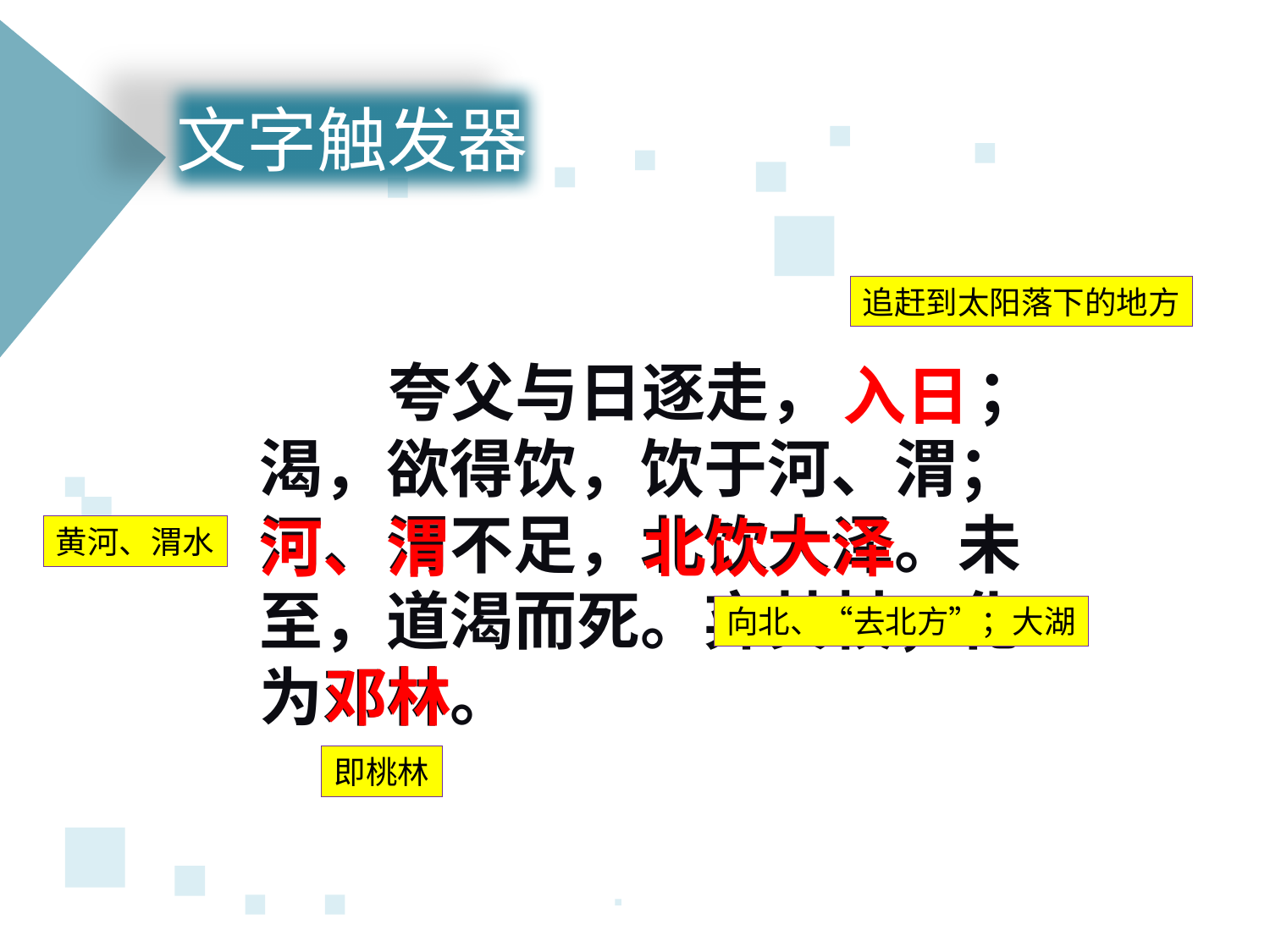

文字触发器
追赶到太阳落下的地方
        夸父与日逐走，          ；渴，欲得饮，饮于河、渭；河、渭不足，北饮大泽。未至，道渴而死。弃其杖，化为邓林。
入日
河、渭
北饮大泽
黄河、渭水
向北、“去北方”；大湖
邓林
即桃林